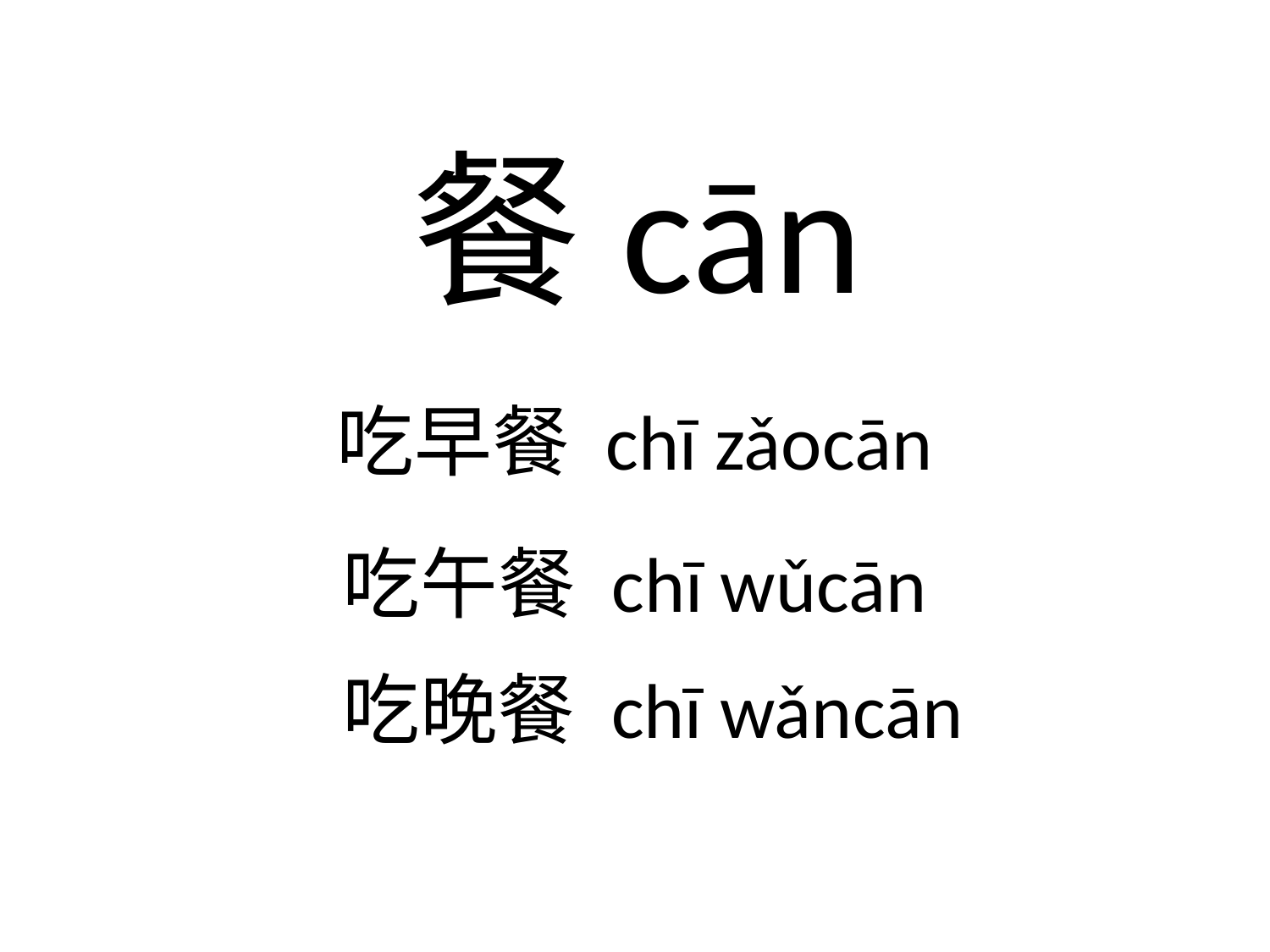

餐cān
吃早餐 chī zǎocān
吃午餐 chī wǔcān
 吃晚餐 chī wǎncān